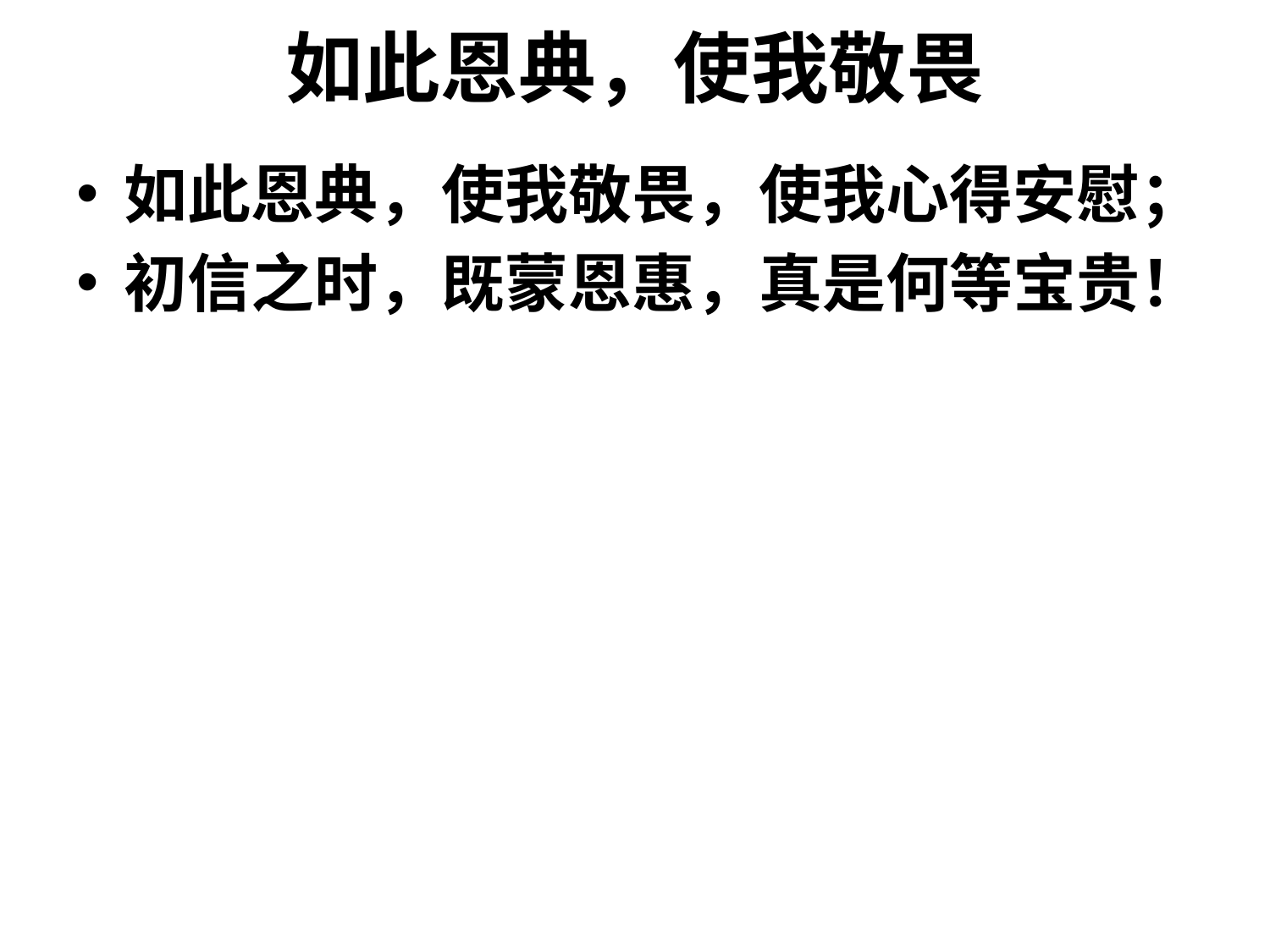

# 如此恩典，使我敬畏
如此恩典，使我敬畏，使我心得安慰；
初信之时，既蒙恩惠，真是何等宝贵！